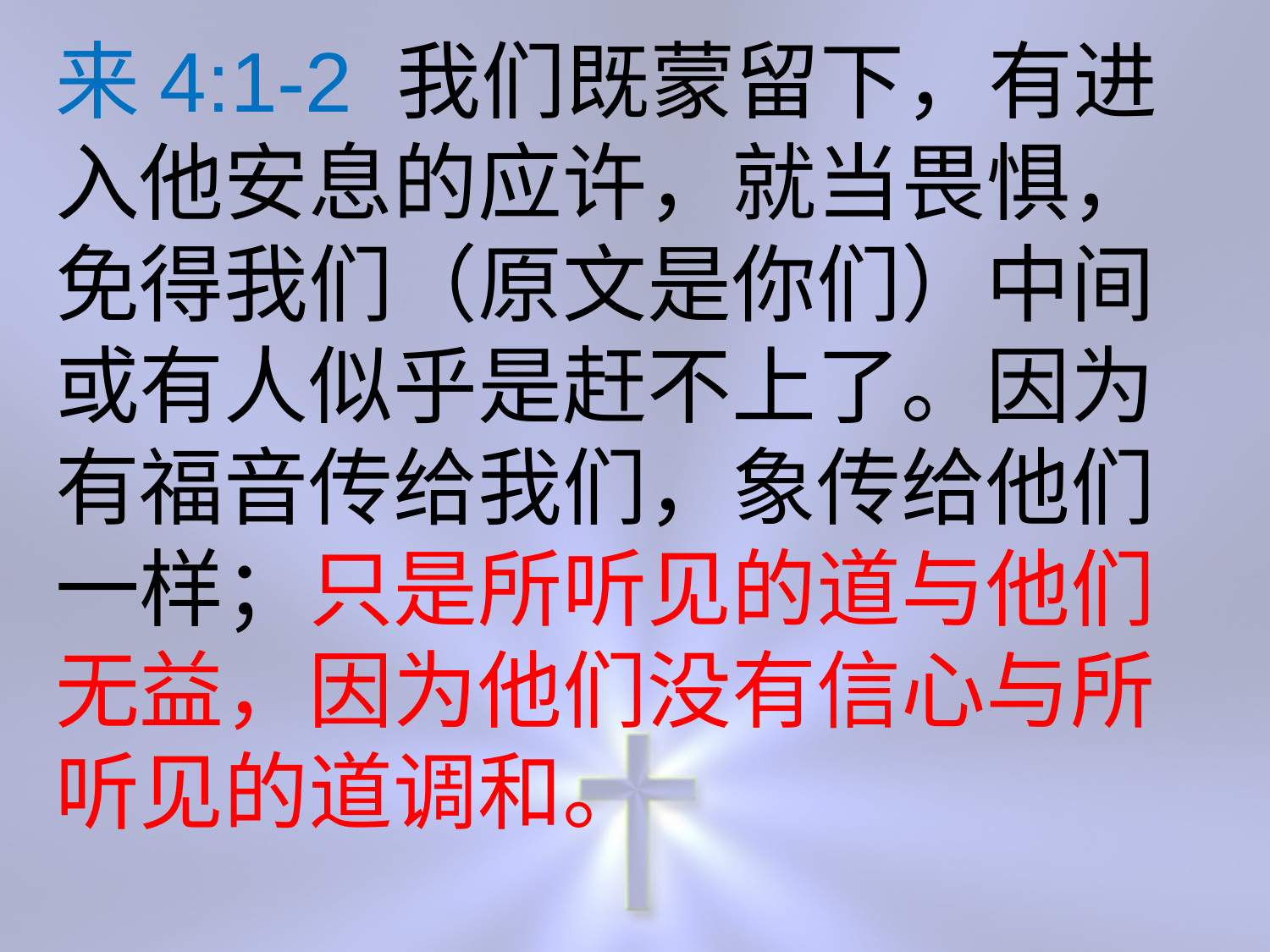

来4:1-2 我们既蒙留下，有进入他安息的应许，就当畏惧，免得我们（原文是你们）中间或有人似乎是赶不上了。因为有福音传给我们，象传给他们一样；只是所听见的道与他们无益，因为他们没有信心与所听见的道调和。